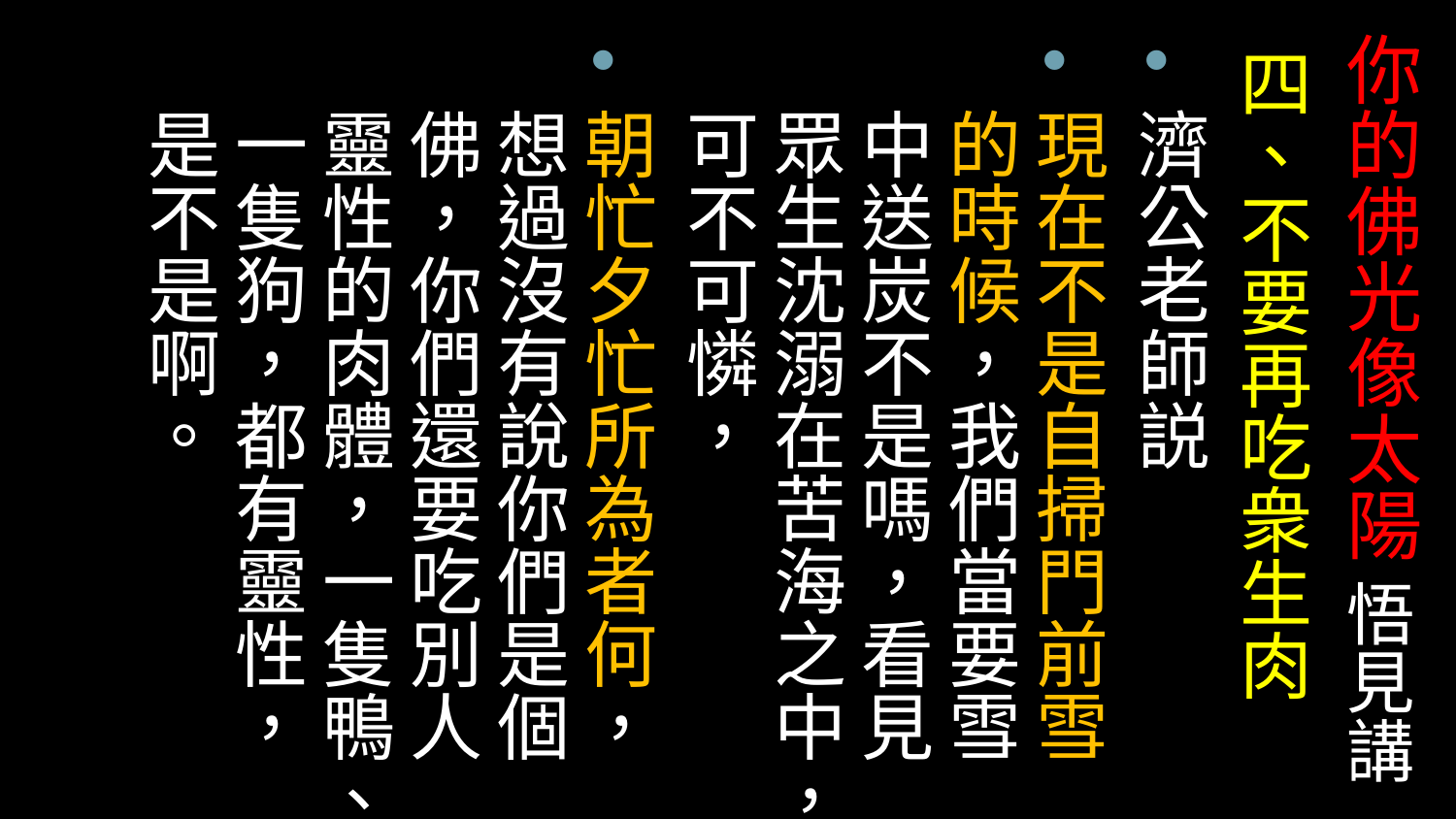

# 你的佛光像太陽 悟見講
四、不要再吃衆生肉
濟公老師説
現在不是自掃門前雪的時候，我們當要雪中送炭不是嗎，看見眾生沈溺在苦海之中，可不可憐，
朝忙夕忙所為者何，想過沒有說你們是個佛，你們還要吃別人靈性的肉體，一隻鴨、一隻狗，都有靈性，是不是啊。